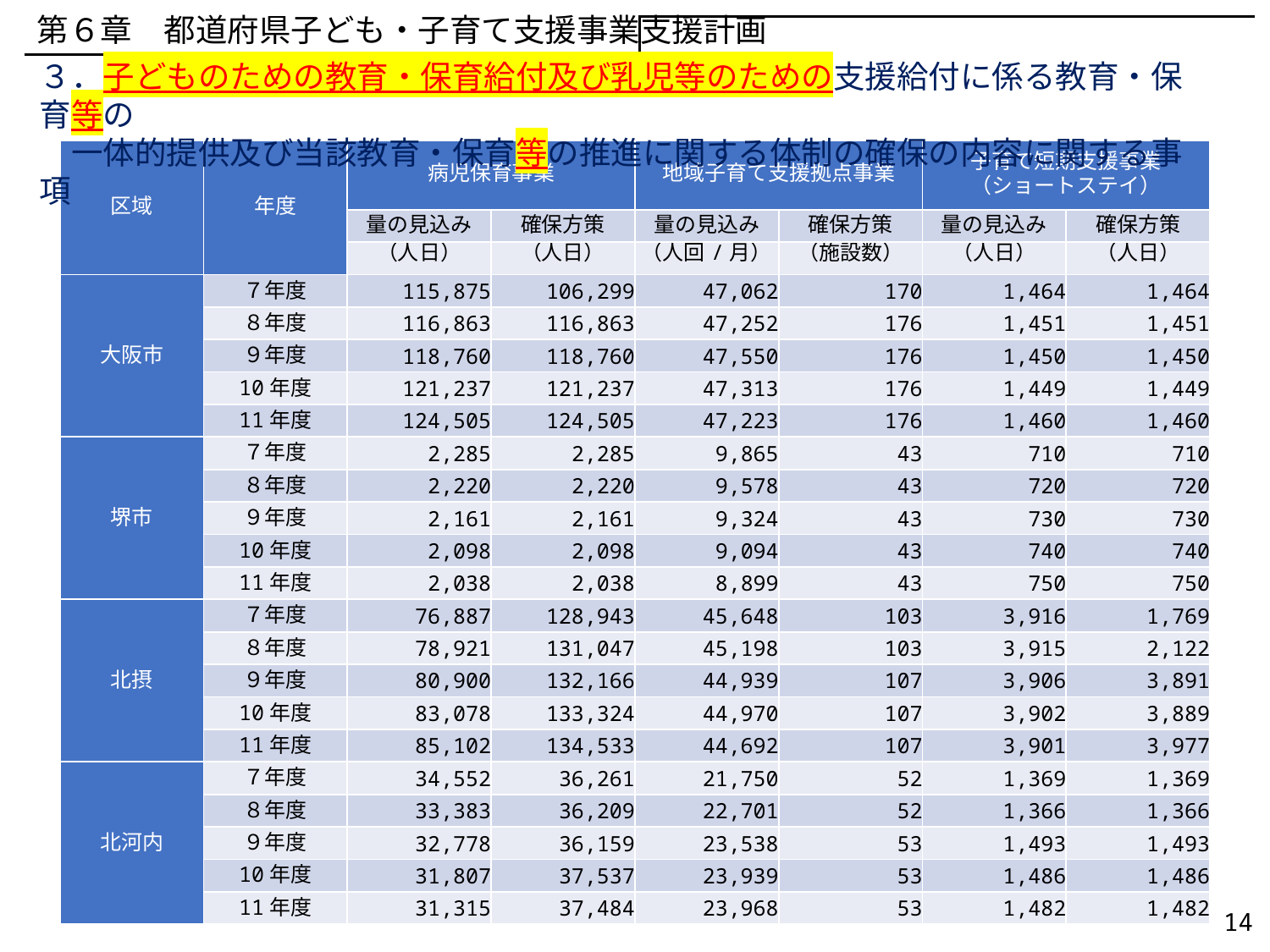

第６章　都道府県子ども・子育て支援事業支援計画

３．子どものための教育・保育給付及び乳児等のための支援給付に係る教育・保育等の
　一体的提供及び当該教育・保育等の推進に関する体制の確保の内容に関する事項
| 区域 | 年度 | 病児保育事業 |  | 地域子育て支援拠点事業 |  | 子育て短期支援事業 （ショートステイ） |  |
| --- | --- | --- | --- | --- | --- | --- | --- |
|  |  | 量の見込み | 確保方策 | 量の見込み | 確保方策 | 量の見込み | 確保方策 |
|  |  | （人日） | （人日） | （人回/月） | （施設数） | （人日） | （人日） |
| 大阪市 | ７年度 | 115,875 | 106,299 | 47,062 | 170 | 1,464 | 1,464 |
|  | ８年度 | 116,863 | 116,863 | 47,252 | 176 | 1,451 | 1,451 |
|  | ９年度 | 118,760 | 118,760 | 47,550 | 176 | 1,450 | 1,450 |
|  | 10年度 | 121,237 | 121,237 | 47,313 | 176 | 1,449 | 1,449 |
|  | 11年度 | 124,505 | 124,505 | 47,223 | 176 | 1,460 | 1,460 |
| 堺市 | ７年度 | 2,285 | 2,285 | 9,865 | 43 | 710 | 710 |
|  | ８年度 | 2,220 | 2,220 | 9,578 | 43 | 720 | 720 |
|  | ９年度 | 2,161 | 2,161 | 9,324 | 43 | 730 | 730 |
|  | 10年度 | 2,098 | 2,098 | 9,094 | 43 | 740 | 740 |
|  | 11年度 | 2,038 | 2,038 | 8,899 | 43 | 750 | 750 |
| 北摂 | ７年度 | 76,887 | 128,943 | 45,648 | 103 | 3,916 | 1,769 |
|  | ８年度 | 78,921 | 131,047 | 45,198 | 103 | 3,915 | 2,122 |
|  | ９年度 | 80,900 | 132,166 | 44,939 | 107 | 3,906 | 3,891 |
|  | 10年度 | 83,078 | 133,324 | 44,970 | 107 | 3,902 | 3,889 |
|  | 11年度 | 85,102 | 134,533 | 44,692 | 107 | 3,901 | 3,977 |
| 北河内 | ７年度 | 34,552 | 36,261 | 21,750 | 52 | 1,369 | 1,369 |
|  | ８年度 | 33,383 | 36,209 | 22,701 | 52 | 1,366 | 1,366 |
|  | ９年度 | 32,778 | 36,159 | 23,538 | 53 | 1,493 | 1,493 |
|  | 10年度 | 31,807 | 37,537 | 23,939 | 53 | 1,486 | 1,486 |
|  | 11年度 | 31,315 | 37,484 | 23,968 | 53 | 1,482 | 1,482 |
14